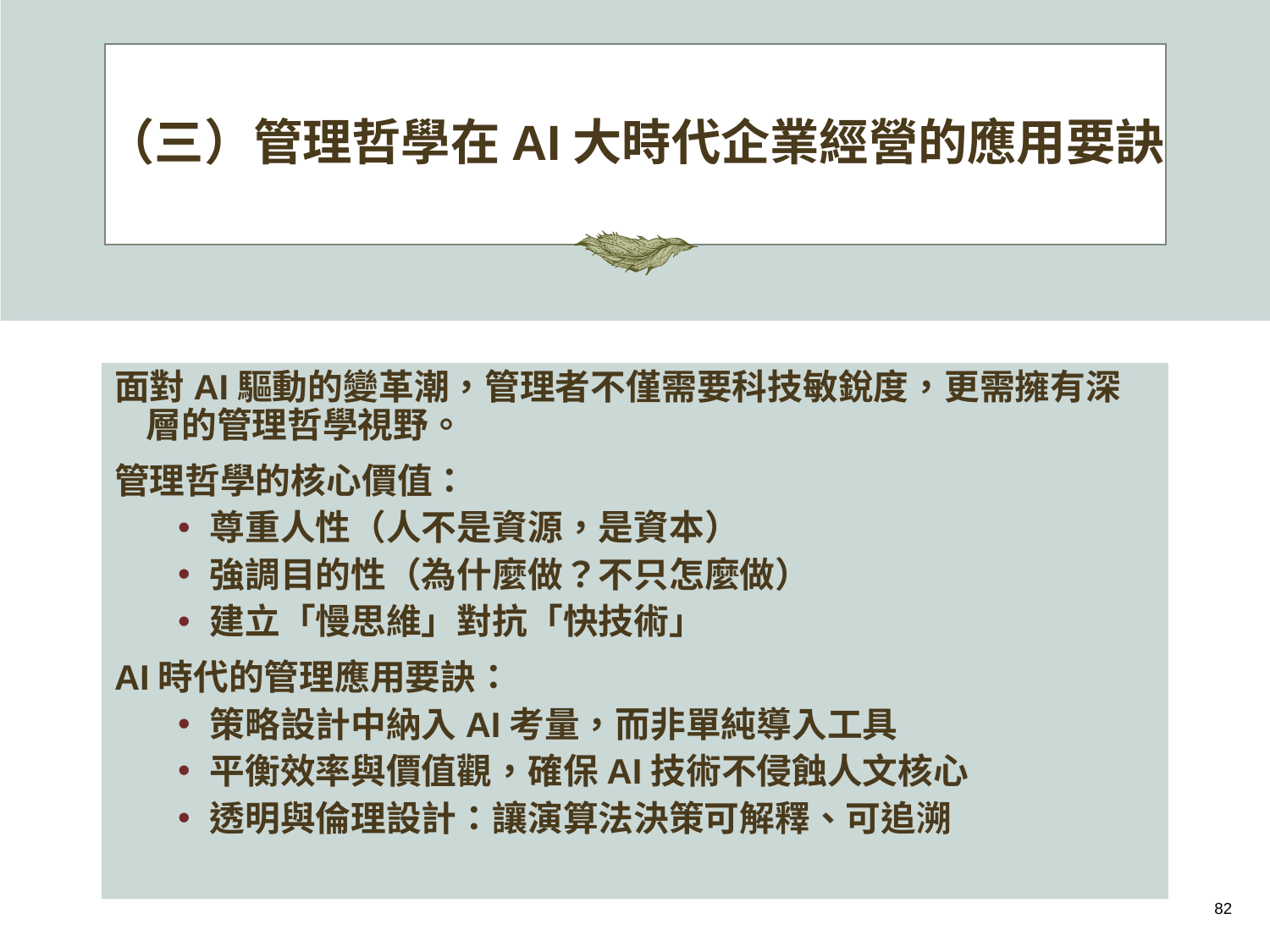

# （三）管理哲學在AI大時代企業經營的應用要訣
面對AI驅動的變革潮，管理者不僅需要科技敏銳度，更需擁有深層的管理哲學視野。
管理哲學的核心價值：
尊重人性（人不是資源，是資本）
強調目的性（為什麼做？不只怎麼做）
建立「慢思維」對抗「快技術」
AI時代的管理應用要訣：
策略設計中納入AI考量，而非單純導入工具
平衡效率與價值觀，確保AI技術不侵蝕人文核心
透明與倫理設計：讓演算法決策可解釋、可追溯

82